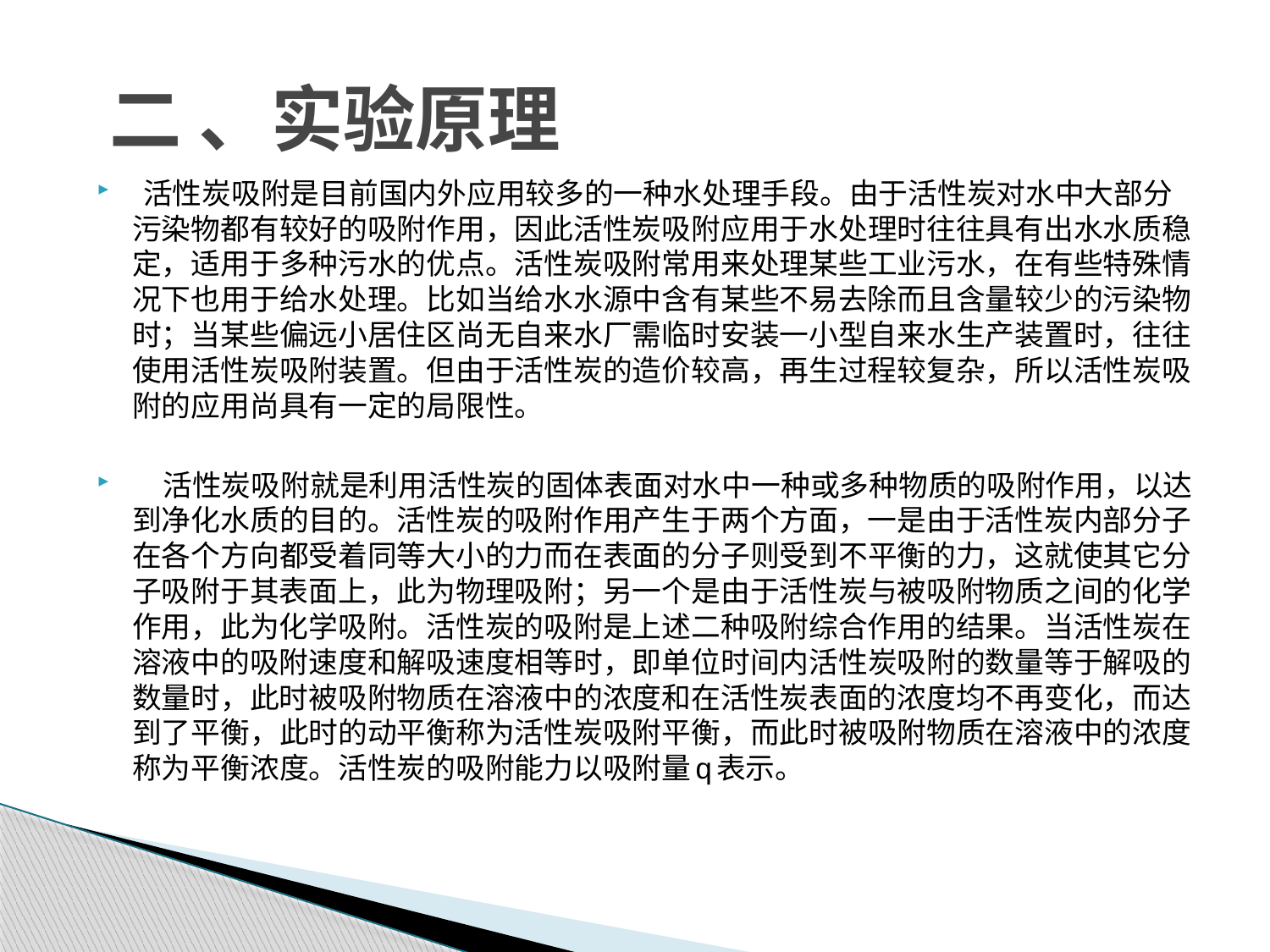

# 二 、实验原理
 活性炭吸附是目前国内外应用较多的一种水处理手段。由于活性炭对水中大部分污染物都有较好的吸附作用，因此活性炭吸附应用于水处理时往往具有出水水质稳定，适用于多种污水的优点。活性炭吸附常用来处理某些工业污水，在有些特殊情况下也用于给水处理。比如当给水水源中含有某些不易去除而且含量较少的污染物时；当某些偏远小居住区尚无自来水厂需临时安装一小型自来水生产装置时，往往使用活性炭吸附装置。但由于活性炭的造价较高，再生过程较复杂，所以活性炭吸附的应用尚具有一定的局限性。

    活性炭吸附就是利用活性炭的固体表面对水中一种或多种物质的吸附作用，以达到净化水质的目的。活性炭的吸附作用产生于两个方面，一是由于活性炭内部分子在各个方向都受着同等大小的力而在表面的分子则受到不平衡的力，这就使其它分子吸附于其表面上，此为物理吸附；另一个是由于活性炭与被吸附物质之间的化学作用，此为化学吸附。活性炭的吸附是上述二种吸附综合作用的结果。当活性炭在溶液中的吸附速度和解吸速度相等时，即单位时间内活性炭吸附的数量等于解吸的数量时，此时被吸附物质在溶液中的浓度和在活性炭表面的浓度均不再变化，而达到了平衡，此时的动平衡称为活性炭吸附平衡，而此时被吸附物质在溶液中的浓度称为平衡浓度。活性炭的吸附能力以吸附量q表示。